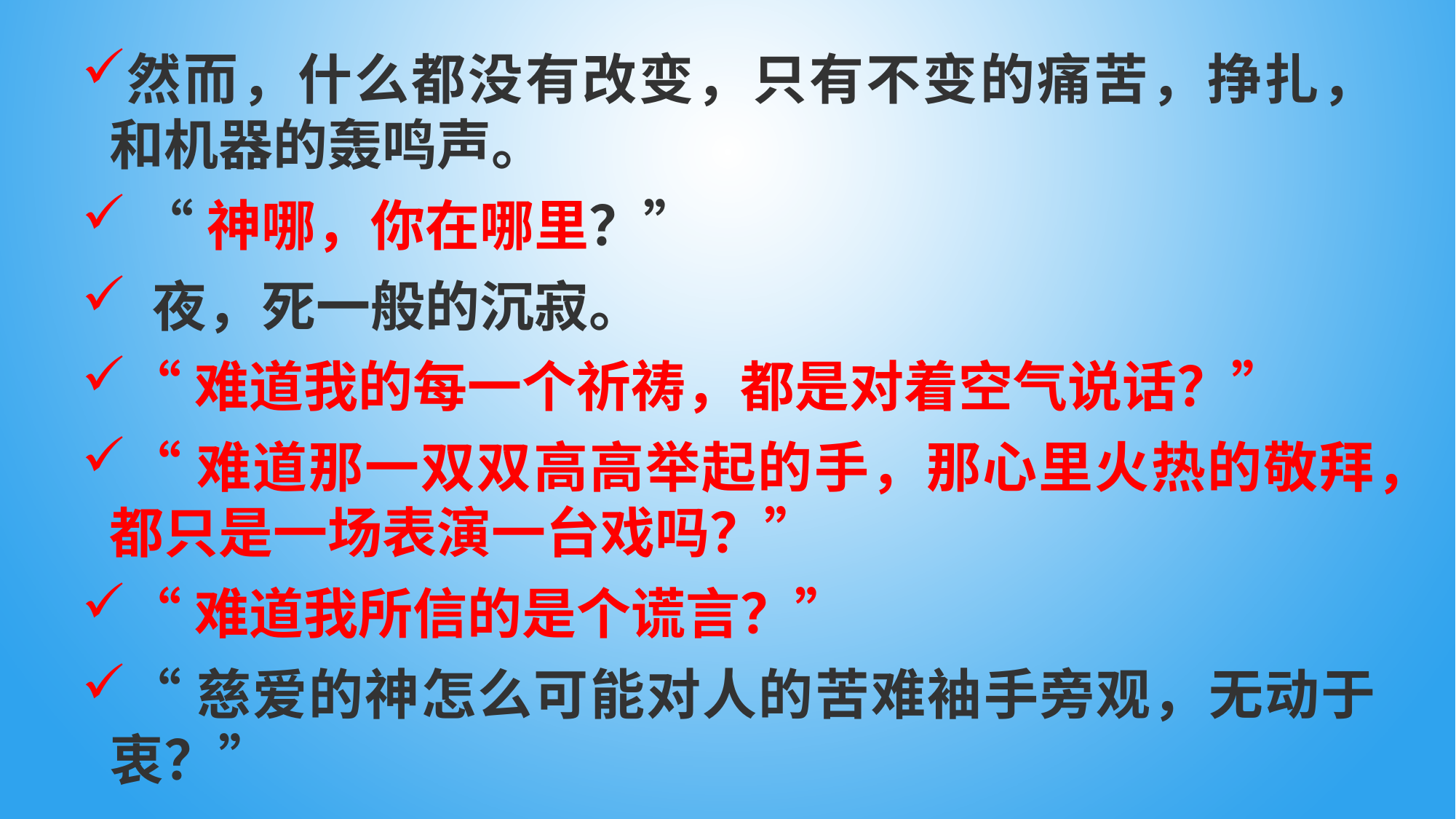

然而，什么都没有改变，只有不变的痛苦，挣扎，和机器的轰鸣声。
 “神哪，你在哪里？”
 夜，死一般的沉寂。
“难道我的每一个祈祷，都是对着空气说话？”
“难道那一双双高高举起的手，那心里火热的敬拜，都只是一场表演一台戏吗？”
“难道我所信的是个谎言？”
“慈爱的神怎么可能对人的苦难袖手旁观，无动于衷？”